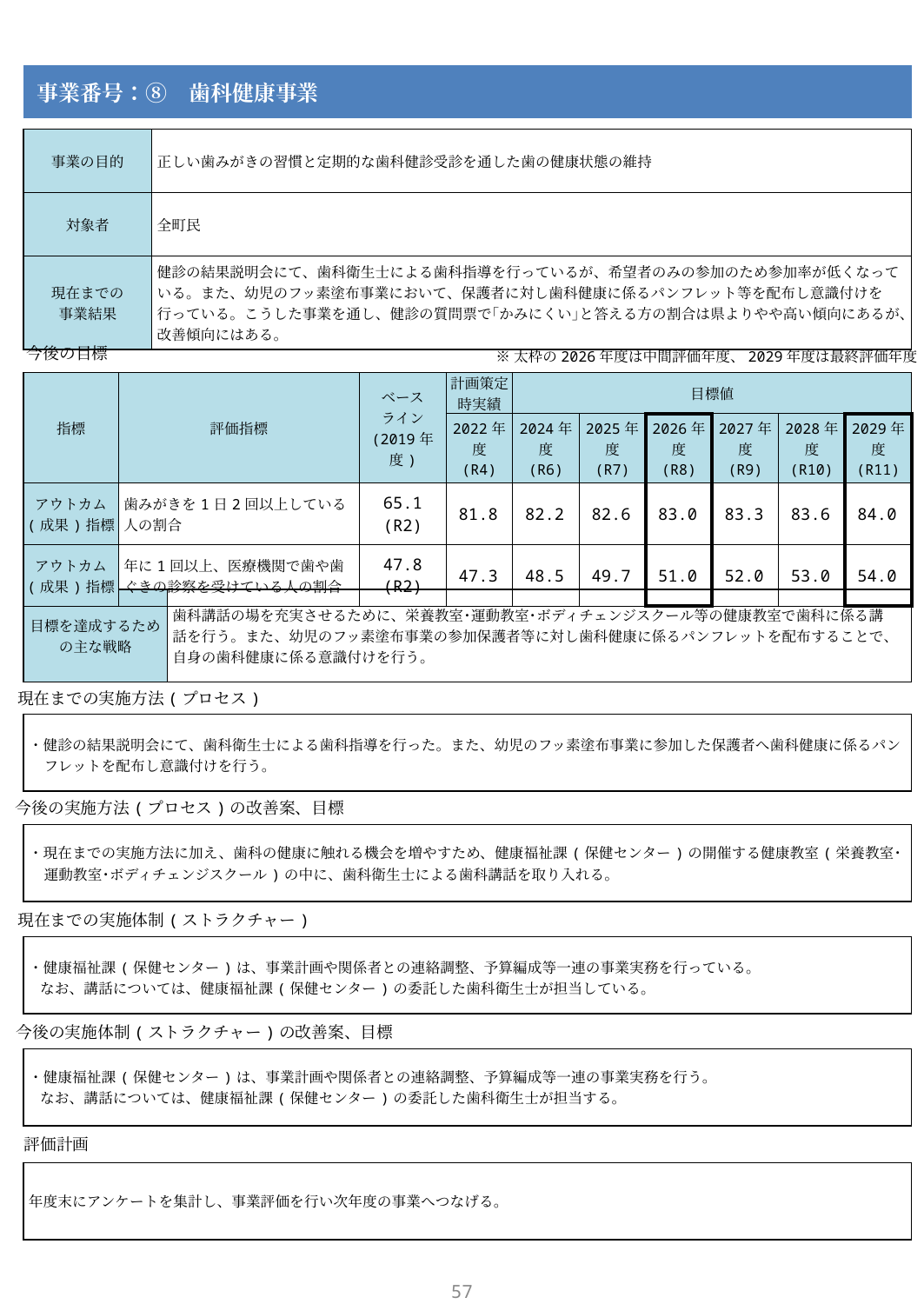

| 事業番号：⑧　歯科健康事業 |
| --- |
| 事業の目的 | 正しい歯みがきの習慣と定期的な歯科健診受診を通した歯の健康状態の維持 |
| --- | --- |
| 対象者 | 全町民 |
| 現在までの 事業結果 | 健診の結果説明会にて、歯科衛生士による歯科指導を行っているが、希望者のみの参加のため参加率が低くなっている。また、幼児のフッ素塗布事業において、保護者に対し歯科健康に係るパンフレット等を配布し意識付けを行っている。こうした事業を通し、健診の質問票で｢かみにくい｣と答える方の割合は県よりやや高い傾向にあるが、改善傾向にはある。 |
今後の目標
※太枠の2026年度は中間評価年度、2029年度は最終評価年度
| 指標 | 評価指標 | ベース ライン (2019年度) | 計画策定 時実績 | 目標値 |  |  |  |  |  |
| --- | --- | --- | --- | --- | --- | --- | --- | --- | --- |
|  |  |  | 2022年度 (R4) | 2024年度 (R6) | 2025年度 (R7) | 2026年度 (R8) | 2027年度 (R9) | 2028年度 (R10) | 2029年度 (R11) |
| アウトカム (成果)指標 | 歯みがきを1日2回以上している人の割合 | 65.1 (R2) | 81.8 | 82.2 | 82.6 | 83.0 | 83.3 | 83.6 | 84.0 |
| アウトカム (成果)指標 | 年に1回以上、医療機関で歯や歯ぐきの診察を受けている人の割合 | 47.8 (R2) | 47.3 | 48.5 | 49.7 | 51.0 | 52.0 | 53.0 | 54.0 |
| 目標を達成するため の主な戦略 | 歯科講話の場を充実させるために、栄養教室･運動教室･ボディチェンジスクール等の健康教室で歯科に係る講 話を行う。また、幼児のフッ素塗布事業の参加保護者等に対し歯科健康に係るパンフレットを配布することで、 自身の歯科健康に係る意識付けを行う。 |
| --- | --- |
現在までの実施方法(プロセス)
| ・健診の結果説明会にて、歯科衛生士による歯科指導を行った。また、幼児のフッ素塗布事業に参加した保護者へ歯科健康に係るパンフレットを配布し意識付けを行う。 |
| --- |
今後の実施方法(プロセス)の改善案、目標
| ・現在までの実施方法に加え、歯科の健康に触れる機会を増やすため、健康福祉課(保健センター)の開催する健康教室(栄養教室･運動教室･ボディチェンジスクール)の中に、歯科衛生士による歯科講話を取り入れる。 |
| --- |
現在までの実施体制(ストラクチャー)
| ・健康福祉課(保健センター)は、事業計画や関係者との連絡調整、予算編成等一連の事業実務を行っている。 なお、講話については、健康福祉課(保健センター)の委託した歯科衛生士が担当している。 |
| --- |
今後の実施体制(ストラクチャー)の改善案、目標
| ・健康福祉課(保健センター)は、事業計画や関係者との連絡調整、予算編成等一連の事業実務を行う。 なお、講話については、健康福祉課(保健センター)の委託した歯科衛生士が担当する。 |
| --- |
評価計画
| 年度末にアンケートを集計し、事業評価を行い次年度の事業へつなげる。 |
| --- |
57